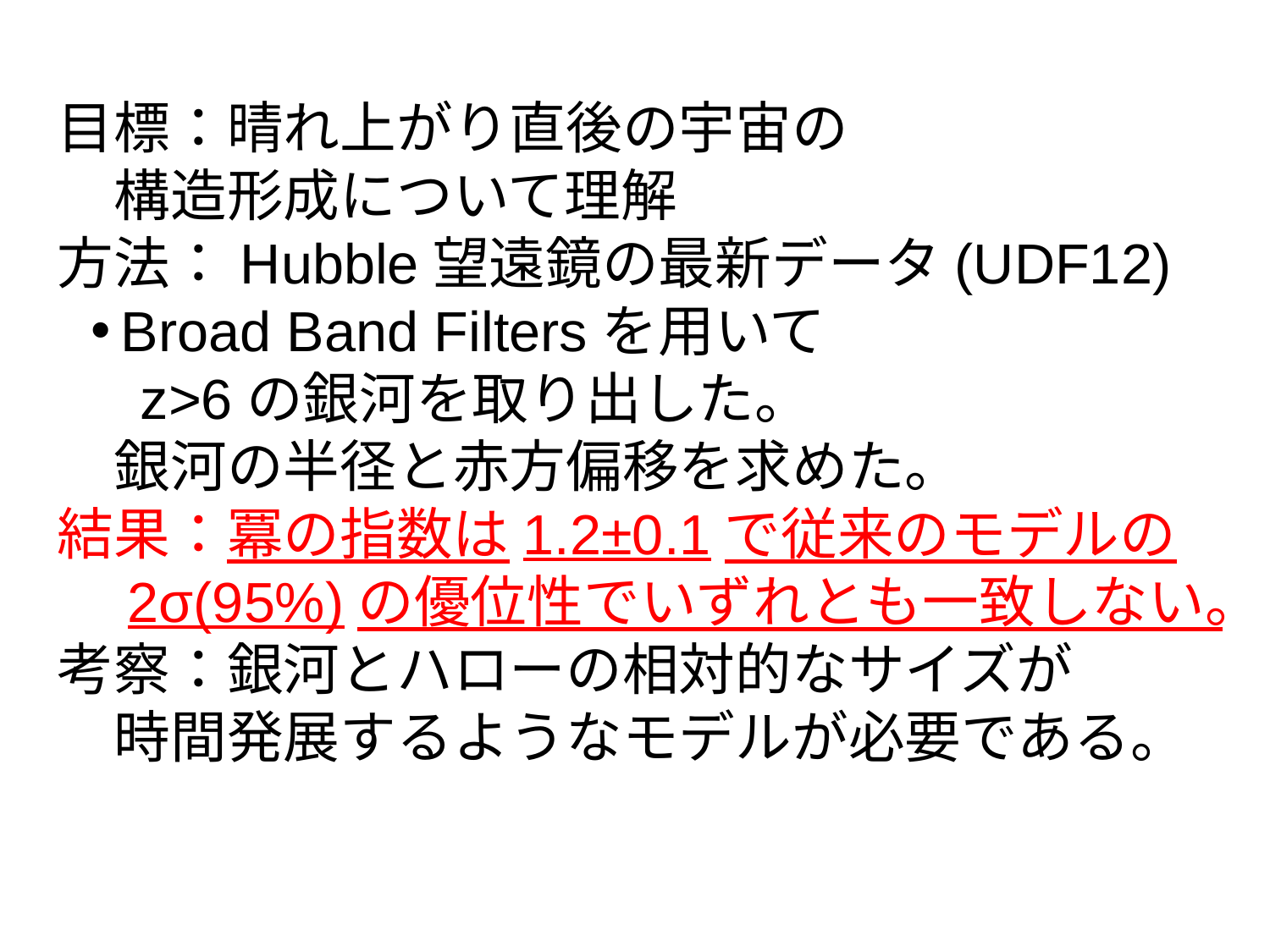

目標：晴れ上がり直後の宇宙の
　構造形成について理解
方法：Hubble望遠鏡の最新データ(UDF12)
Broad Band Filtersを用いて
　 z>6の銀河を取り出した。
　銀河の半径と赤方偏移を求めた。
結果：冪の指数は1.2±0.1で従来のモデルの
　2σ(95%)の優位性でいずれとも一致しない。
考察：銀河とハローの相対的なサイズが
　時間発展するようなモデルが必要である。